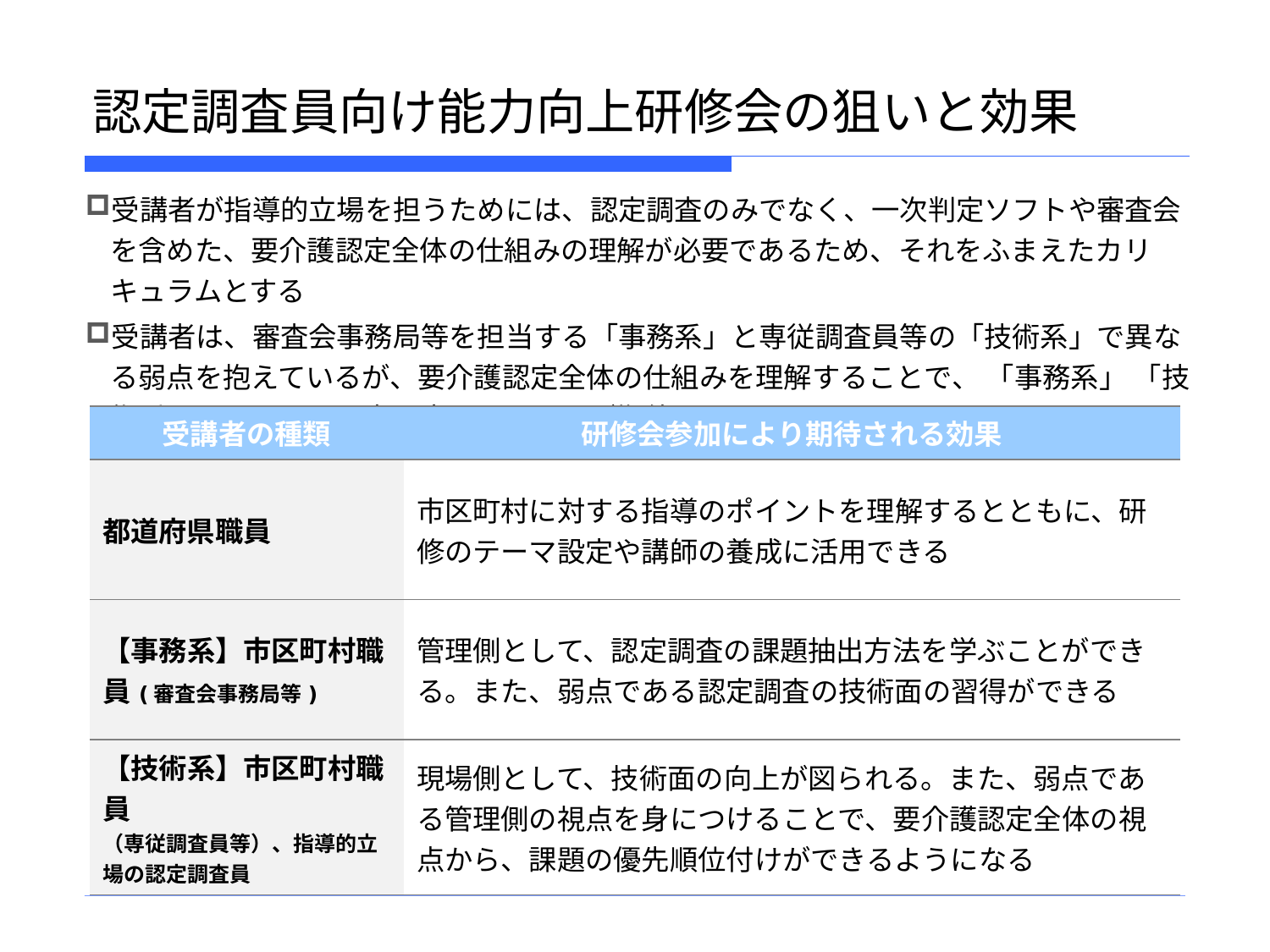

# 認定調査員向け能力向上研修会の狙いと効果
受講者が指導的立場を担うためには、認定調査のみでなく、一次判定ソフトや審査会を含めた、要介護認定全体の仕組みの理解が必要であるため、それをふまえたカリキュラムとする
受講者は、審査会事務局等を担当する「事務系」と専従調査員等の「技術系」で異なる弱点を抱えているが、要介護認定全体の仕組みを理解することで、 「事務系」 「技術系」それぞれの弱点を克服することが期待できる
| 受講者の種類 | 研修会参加により期待される効果 |
| --- | --- |
| 都道府県職員 | 市区町村に対する指導のポイントを理解するとともに、研修のテーマ設定や講師の養成に活用できる |
| 【事務系】市区町村職員(審査会事務局等) | 管理側として、認定調査の課題抽出方法を学ぶことができる。また、弱点である認定調査の技術面の習得ができる |
| 【技術系】市区町村職員 （専従調査員等）、指導的立場の認定調査員 | 現場側として、技術面の向上が図られる。また、弱点である管理側の視点を身につけることで、要介護認定全体の視点から、課題の優先順位付けができるようになる |